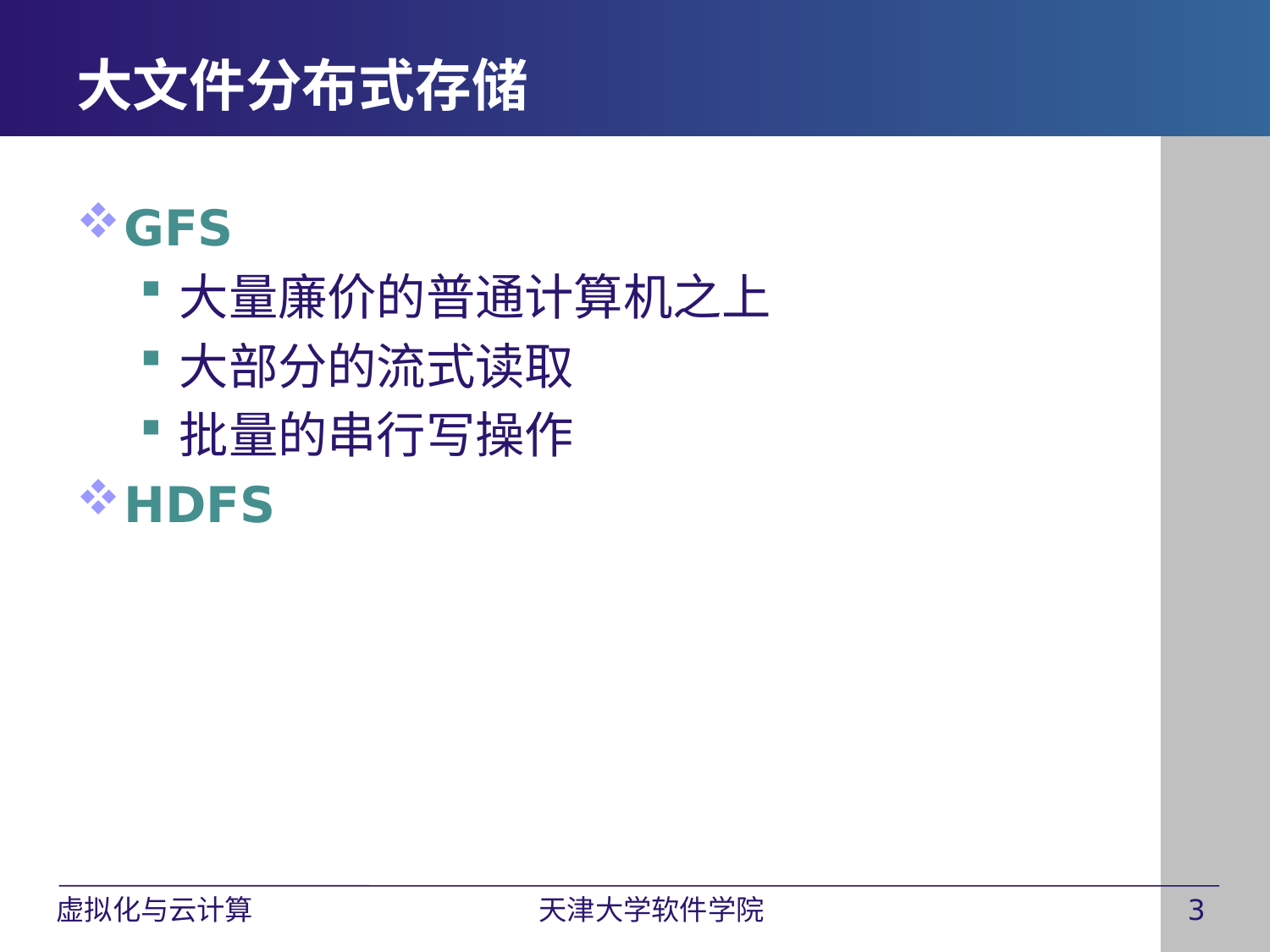

# 大文件分布式存储
GFS
大量廉价的普通计算机之上
大部分的流式读取
批量的串行写操作
HDFS